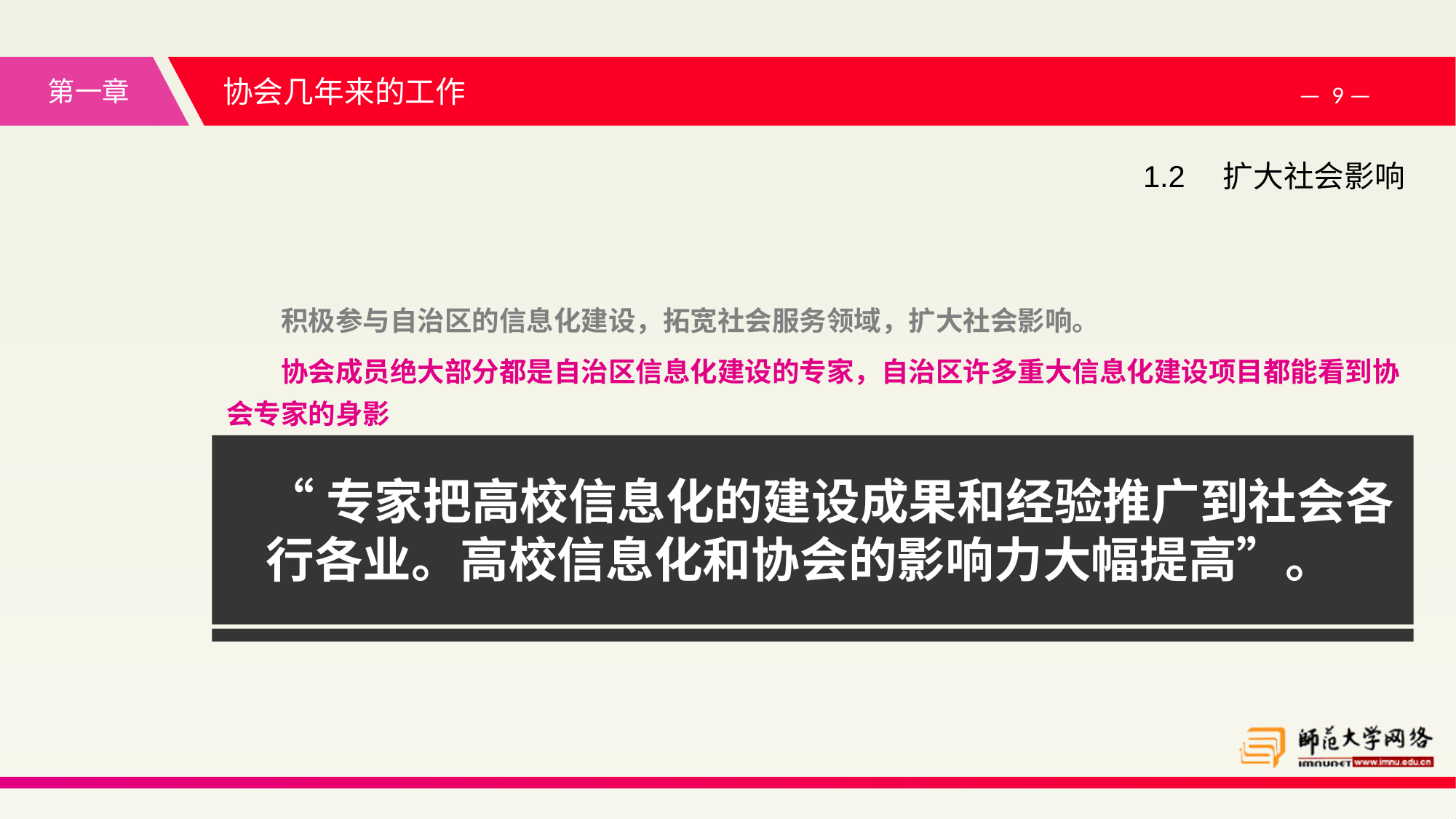

1.2　扩大社会影响
积极参与自治区的信息化建设，拓宽社会服务领域，扩大社会影响。
协会成员绝大部分都是自治区信息化建设的专家，自治区许多重大信息化建设项目都能看到协会专家的身影

“专家把高校信息化的建设成果和经验推广到社会各行各业。高校信息化和协会的影响力大幅提高”。